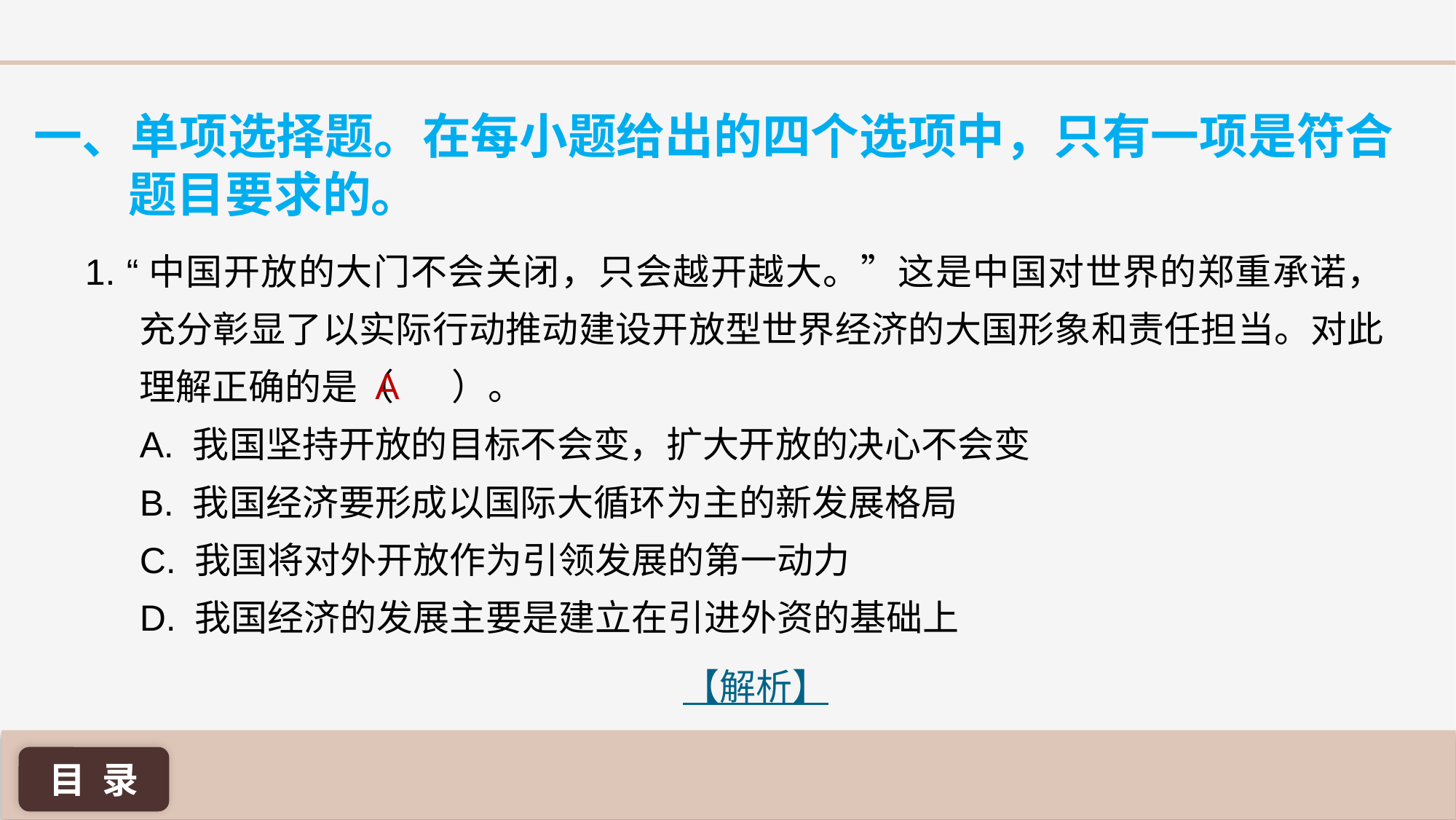

一、单项选择题。在每小题给出的四个选项中，只有一项是符合题目要求的。
1. “中国开放的大门不会关闭，只会越开越大。”这是中国对世界的郑重承诺，充分彰显了以实际行动推动建设开放型世界经济的大国形象和责任担当。对此理解正确的是（       ）。
A. 我国坚持开放的目标不会变，扩大开放的决心不会变
B. 我国经济要形成以国际大循环为主的新发展格局
C. 我国将对外开放作为引领发展的第一动力
D. 我国经济的发展主要是建立在引进外资的基础上
A
【解析】